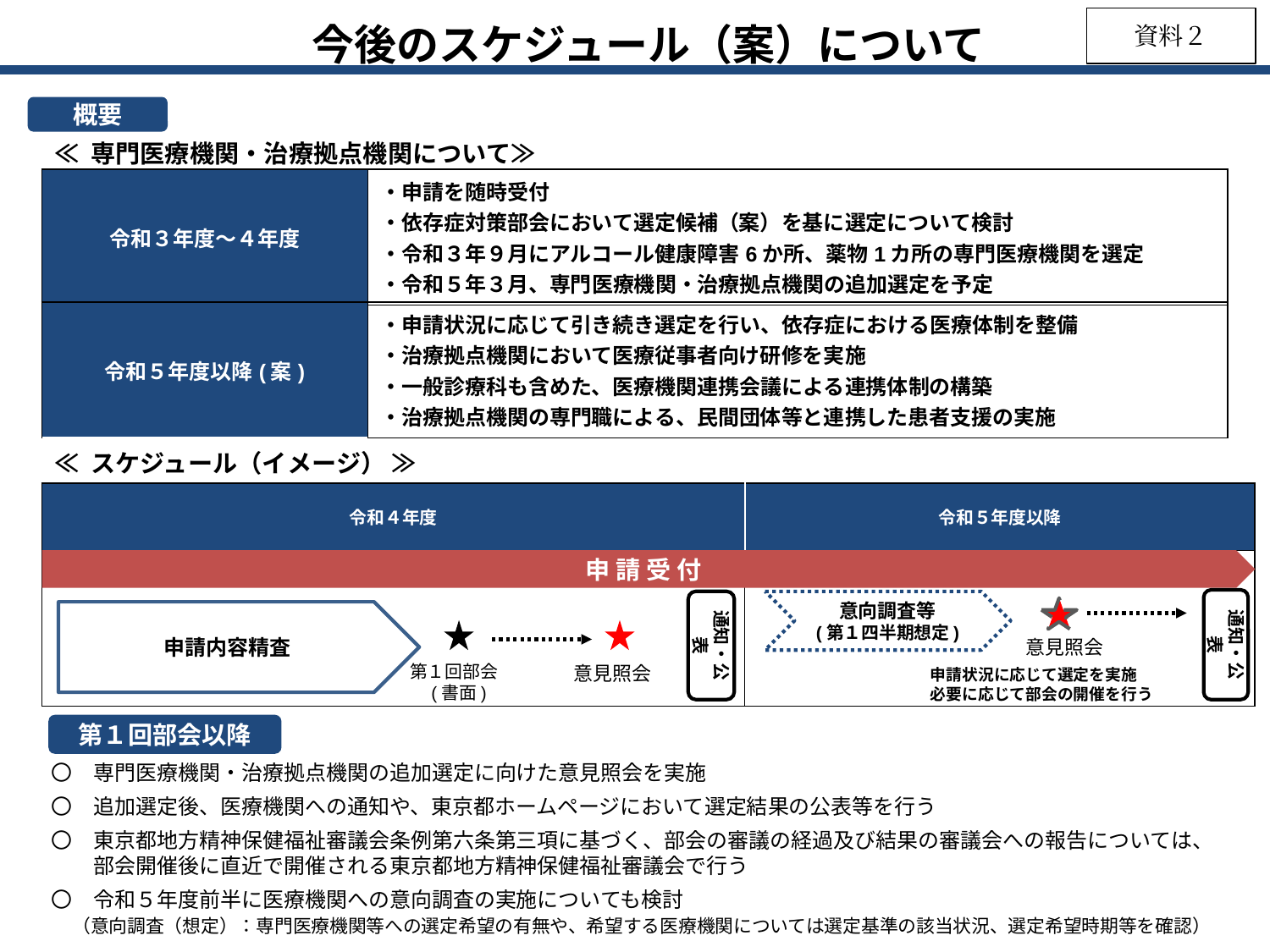

資料２
今後のスケジュール（案）について
概要
≪ 専門医療機関・治療拠点機関について≫
| 令和３年度～４年度 | ・申請を随時受付 ・依存症対策部会において選定候補（案）を基に選定について検討 ・令和３年９月にアルコール健康障害6か所、薬物1カ所の専門医療機関を選定 ・令和５年３月、専門医療機関・治療拠点機関の追加選定を予定 |
| --- | --- |
| 令和５年度以降(案) | ・申請状況に応じて引き続き選定を行い、依存症における医療体制を整備 ・治療拠点機関において医療従事者向け研修を実施 ・一般診療科も含めた、医療機関連携会議による連携体制の構築 ・治療拠点機関の専門職による、民間団体等と連携した患者支援の実施 |
| --- | --- |
≪ スケジュール（イメージ） ≫
| 令和４年度 | 令和５年度以降 |
| --- | --- |
|  |  |
申 請 受 付
通知・公表
通知・公表
意向調査等
(第１四半期想定)

申請内容精査

意見照会
第１回部会
(書面)
意見照会
申請状況に応じて選定を実施
必要に応じて部会の開催を行う
第１回部会以降
〇　専門医療機関・治療拠点機関の追加選定に向けた意見照会を実施

〇　追加選定後、医療機関への通知や、東京都ホームページにおいて選定結果の公表等を行う

〇　東京都地方精神保健福祉審議会条例第六条第三項に基づく、部会の審議の経過及び結果の審議会への報告については、
　　部会開催後に直近で開催される東京都地方精神保健福祉審議会で行う

〇　令和５年度前半に医療機関への意向調査の実施についても検討
　（意向調査（想定）：専門医療機関等への選定希望の有無や、希望する医療機関については選定基準の該当状況、選定希望時期等を確認）